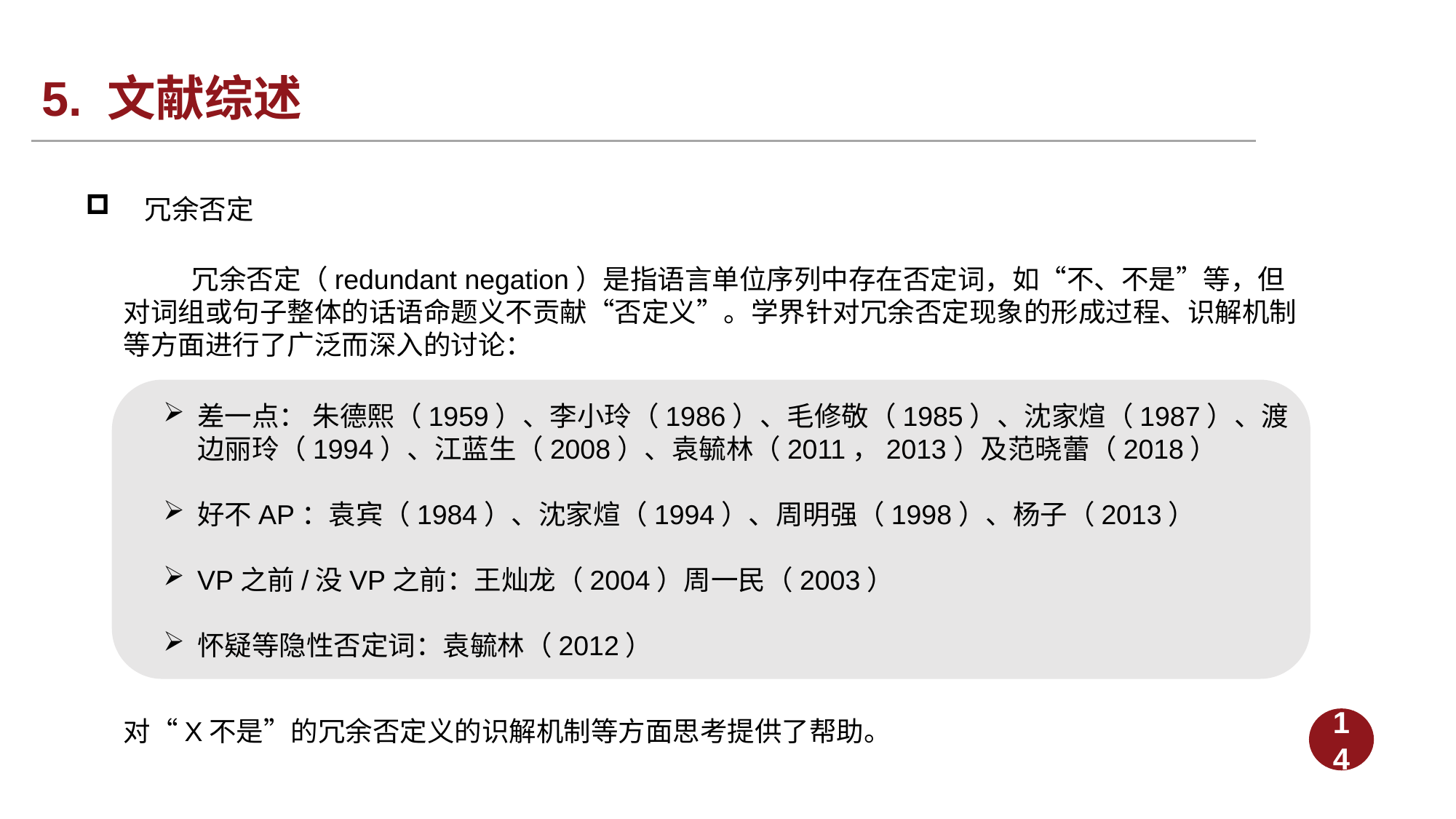

# 5. 文献综述
   冗余否定
          冗余否定（redundant negation）是指语言单位序列中存在否定词，如“不、不是”等，但对词组或句子整体的话语命题义不贡献“否定义”。学界针对冗余否定现象的形成过程、识解机制等方面进行了广泛而深入的讨论：

差一点： 朱德熙（1959）、李小玲（1986）、毛修敬（1985）、沈家煊（1987）、渡边丽玲（1994）、江蓝生（2008）、袁毓林（2011，2013）及范晓蕾（2018）

好不AP：袁宾（1984）、沈家煊（1994）、周明强（1998）、杨子（2013）

VP之前/没VP之前：王灿龙（2004）周一民（2003）

怀疑等隐性否定词：袁毓林（2012）

对“X不是”的冗余否定义的识解机制等方面思考提供了帮助。
14